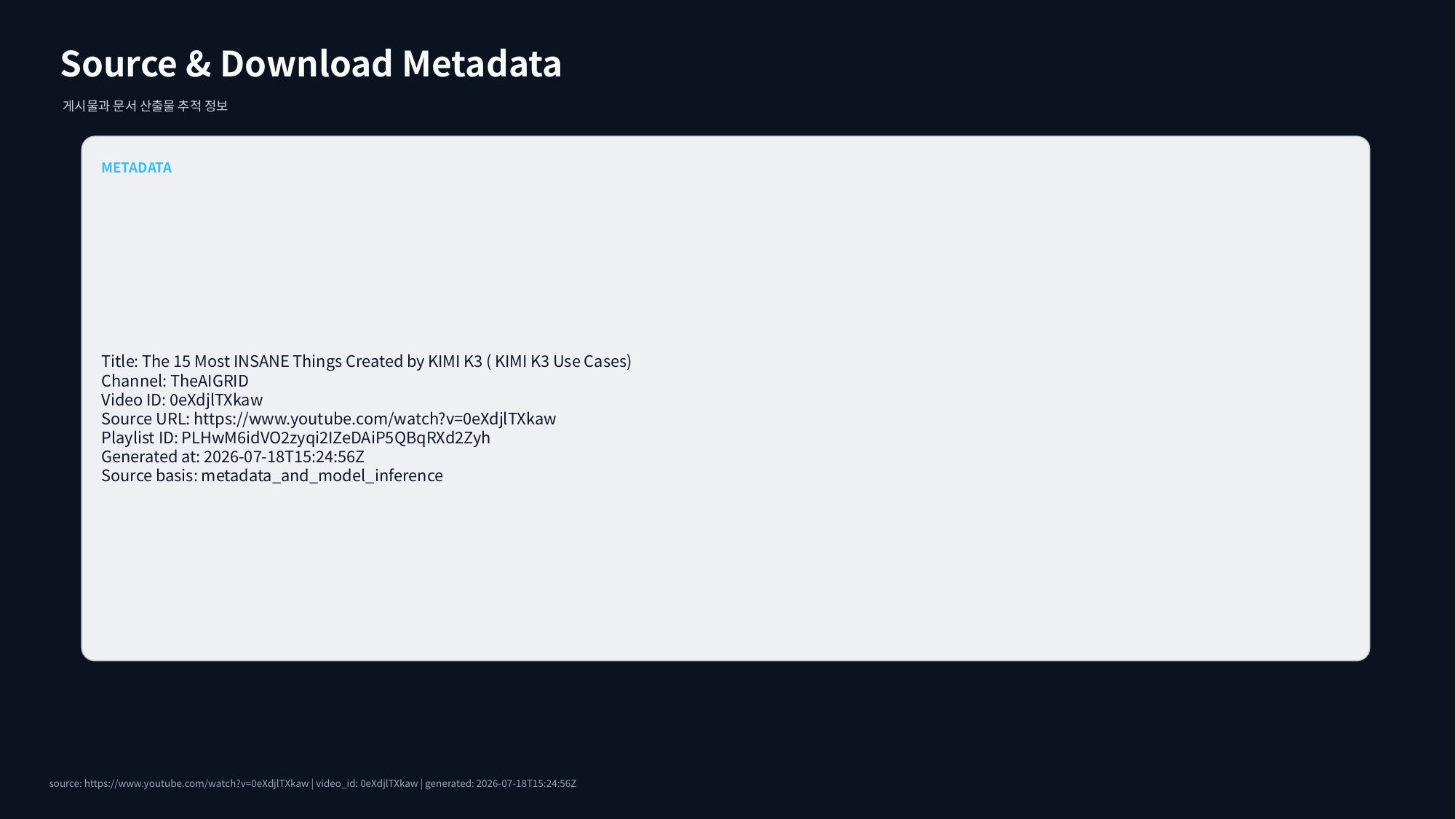

Source & Download Metadata
게시물과 문서 산출물 추적 정보

METADATA
Title: The 15 Most INSANE Things Created by KIMI K3 ( KIMI K3 Use Cases)
Channel: TheAIGRID
Video ID: 0eXdjlTXkaw
Source URL: https://www.youtube.com/watch?v=0eXdjlTXkaw
Playlist ID: PLHwM6idVO2zyqi2IZeDAiP5QBqRXd2Zyh
Generated at: 2026-07-18T15:24:56Z
Source basis: metadata_and_model_inference
source: https://www.youtube.com/watch?v=0eXdjlTXkaw | video_id: 0eXdjlTXkaw | generated: 2026-07-18T15:24:56Z